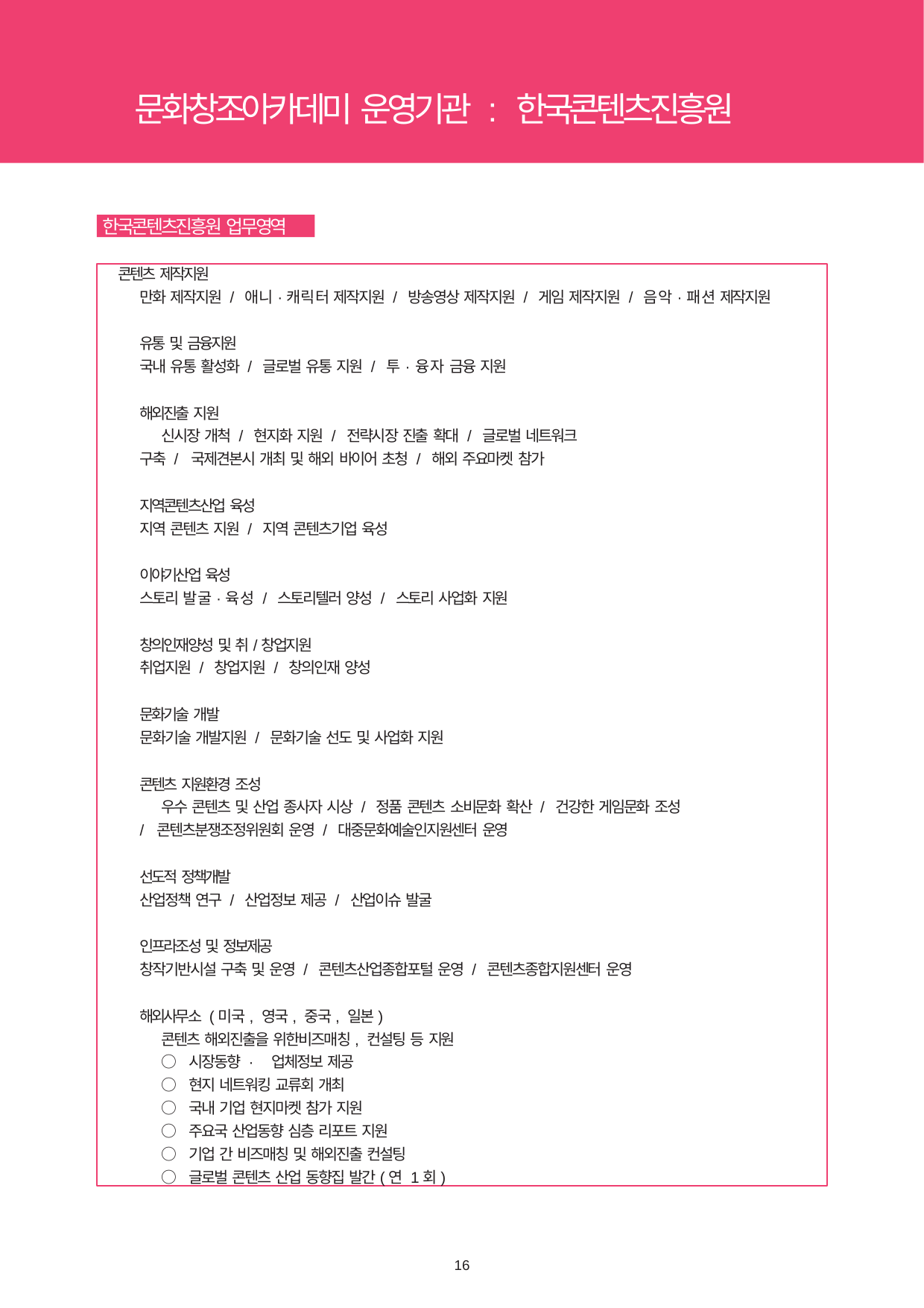

문화창조아카데미 운영기관 : 한국콘텐츠진흥원
한국콘텐츠진흥원 업무영역
콘텐츠 제작지원
만화 제작지원 / 애니·캐릭터 제작지원 / 방송영상 제작지원 / 게임 제작지원 / 음악·패션 제작지원

유통 및 금융지원
국내 유통 활성화 / 글로벌 유통 지원 / 투·융자 금융 지원

해외진출 지원
신시장 개척 / 현지화 지원 / 전략시장 진출 확대 / 글로벌 네트워크 구축 / 국제견본시 개최 및 해외 바이어 초청 / 해외 주요마켓 참가

지역콘텐츠산업 육성
지역 콘텐츠 지원 / 지역 콘텐츠기업 육성

이야기산업 육성
스토리 발굴·육성 / 스토리텔러 양성 / 스토리 사업화 지원

창의인재양성 및 취/창업지원
취업지원 / 창업지원 / 창의인재 양성

문화기술 개발
문화기술 개발지원 / 문화기술 선도 및 사업화 지원

콘텐츠 지원환경 조성
우수 콘텐츠 및 산업 종사자 시상 / 정품 콘텐츠 소비문화 확산 / 건강한 게임문화 조성 / 콘텐츠분쟁조정위원회 운영 / 대중문화예술인지원센터 운영

선도적 정책개발
산업정책 연구 / 산업정보 제공 / 산업이슈 발굴

인프라조성 및 정보제공
창작기반시설 구축 및 운영 / 콘텐츠산업종합포털 운영 / 콘텐츠종합지원센터 운영

해외사무소 (미국, 영국, 중국, 일본)
콘텐츠 해외진출을 위한비즈매칭, 컨설팅 등 지원
○ 시장동향 · 업체정보 제공
○ 현지 네트워킹 교류회 개최
○ 국내 기업 현지마켓 참가 지원
○ 주요국 산업동향 심층 리포트 지원
○ 기업 간 비즈매칭 및 해외진출 컨설팅
○ 글로벌 콘텐츠 산업 동향집 발간(연 1회)
16